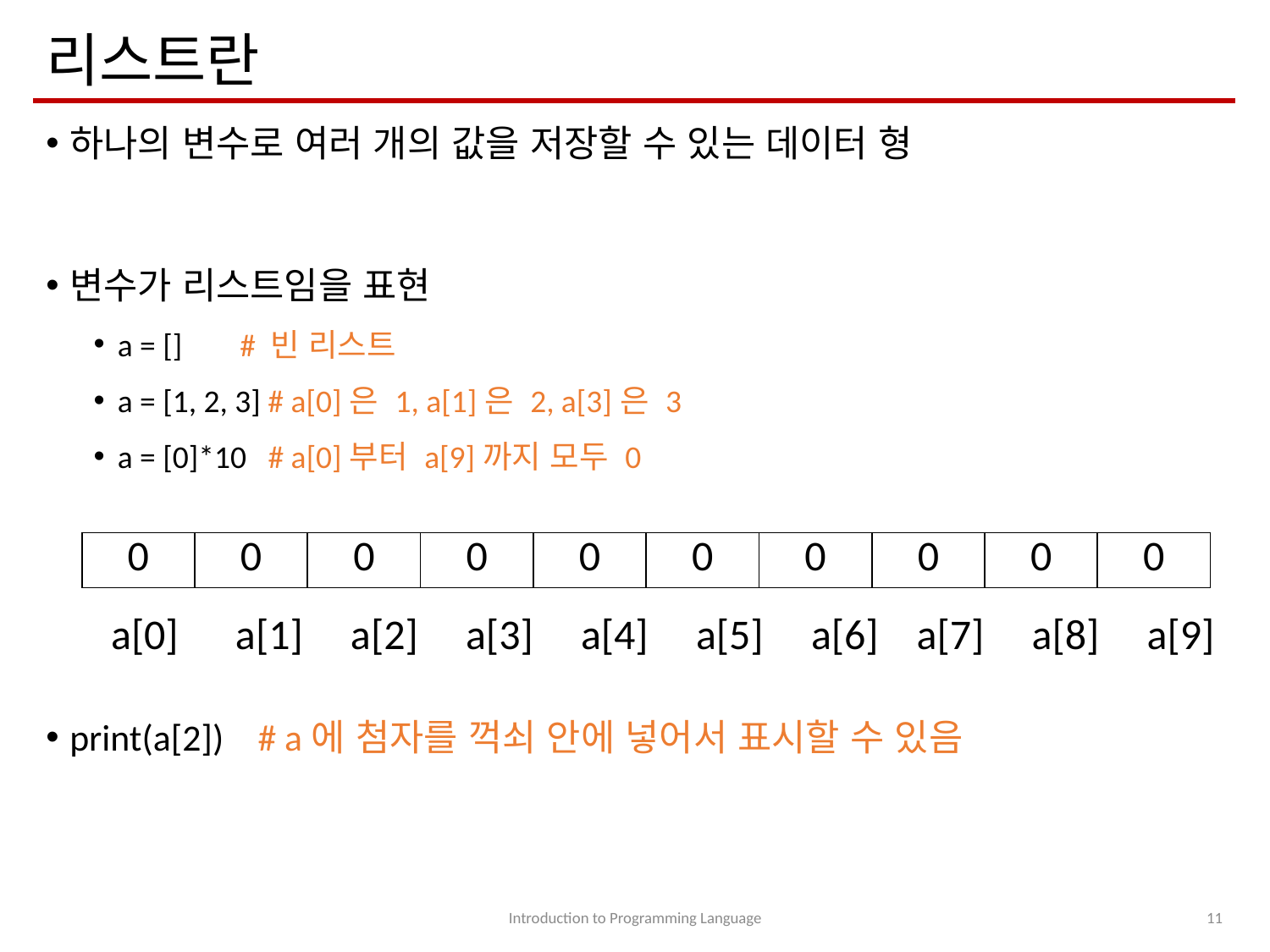

# 리스트란
하나의 변수로 여러 개의 값을 저장할 수 있는 데이터 형

변수가 리스트임을 표현
a = []        # 빈 리스트
a = [1, 2, 3] # a[0]은 1, a[1]은 2, a[3]은 3
a = [0]*10   # a[0]부터 a[9]까지 모두 0

print(a[2])    # a에 첨자를 꺽쇠 안에 넣어서 표시할 수 있음

| 0 | 0 | 0 | 0 | 0 | 0 | 0 | 0 | 0 | 0 |
| --- | --- | --- | --- | --- | --- | --- | --- | --- | --- |
a[0]      a[1]     a[2]     a[3]     a[4]     a[5]     a[6]    a[7]     a[8]     a[9]
Introduction to Programming Language
11